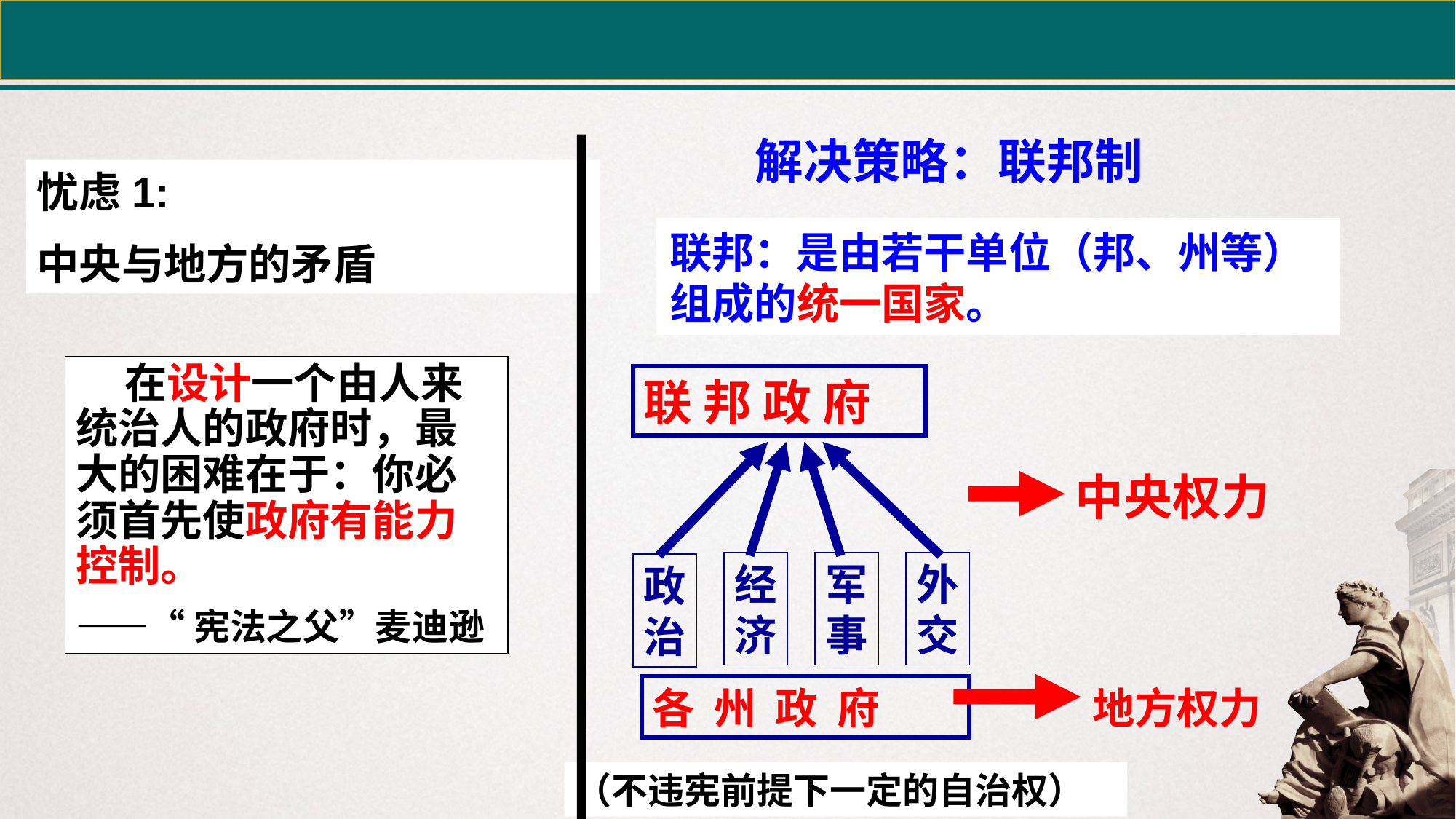

解决策略：联邦制

忧虑1:
中央与地方的矛盾
联邦：是由若干单位（邦、州等）组成的统一国家。
    在设计一个由人来统治人的政府时，最大的困难在于：你必须首先使政府有能力控制。
——“宪法之父”麦迪逊
联 邦 政 府

中央权力

经济
军事
外交
政治
各  州  政  府
地方权力

（不违宪前提下一定的自治权）